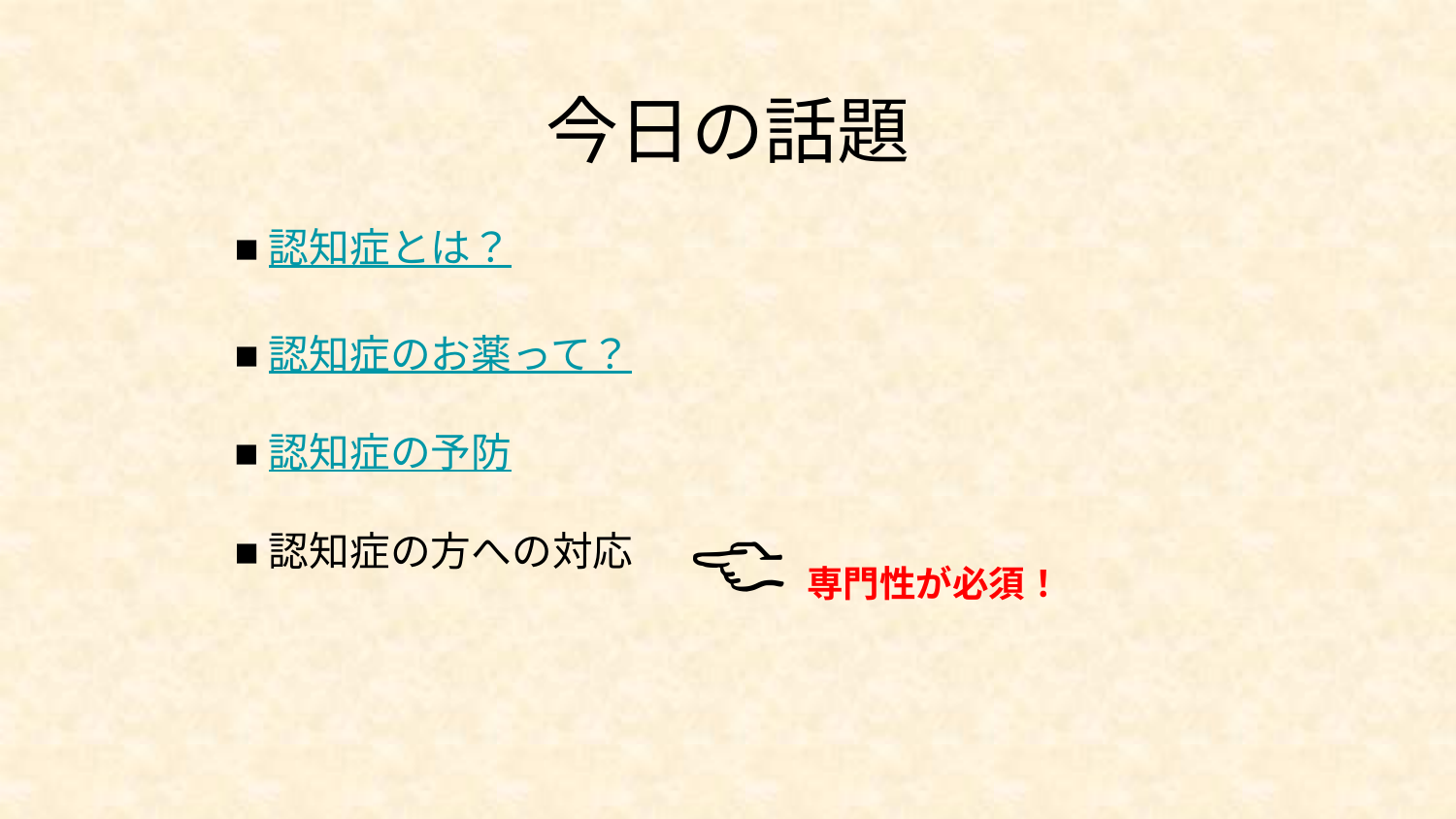

# 今日の話題
■認知症とは？
■認知症のお薬って？

■認知症の予防

👈 専門性が必須！
■認知症の方への対応